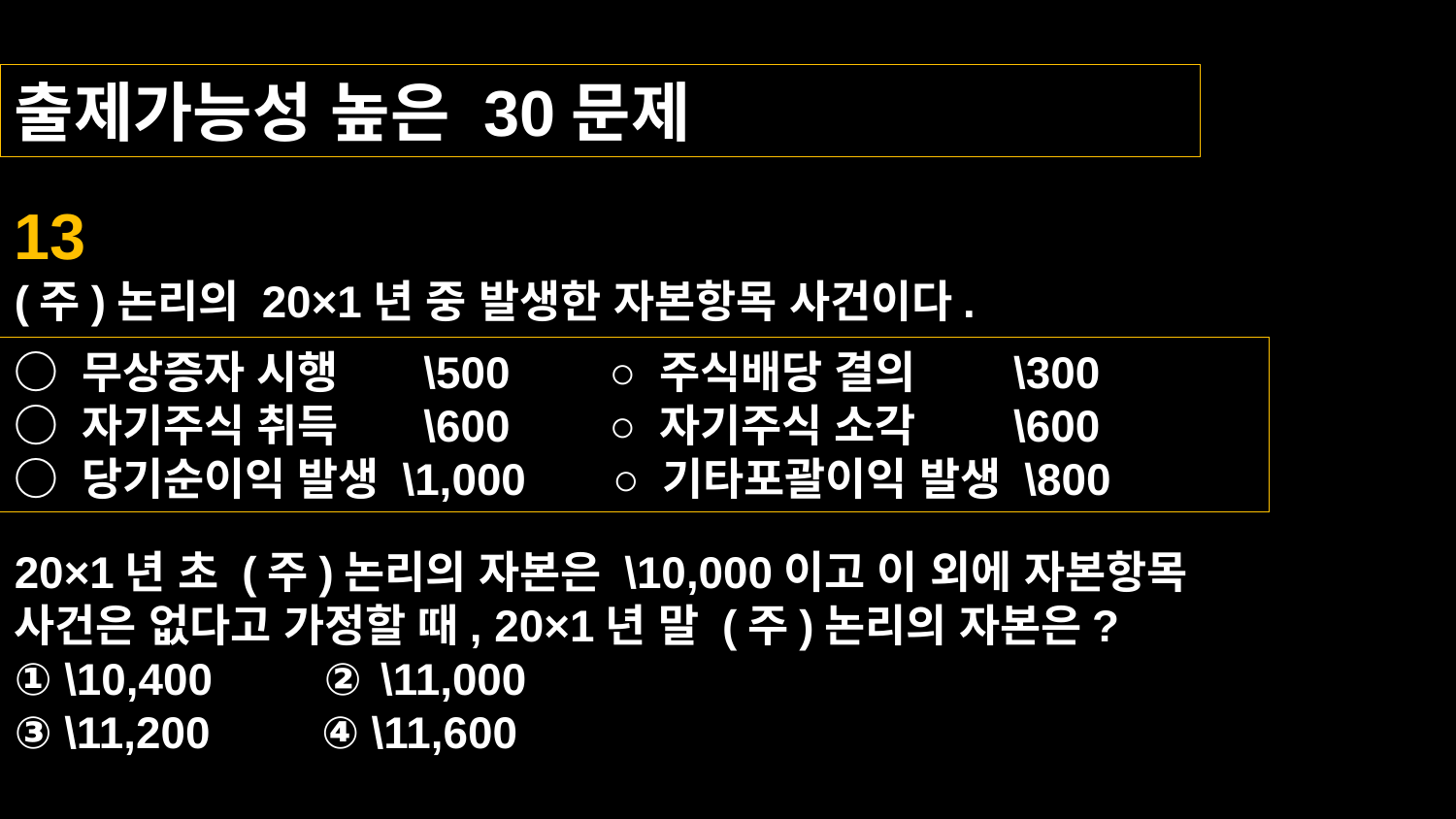

출제가능성 높은 30문제
13
(주)논리의 20×1년 중 발생한 자본항목 사건이다.
○ 무상증자 시행      \500        ○ 주식배당 결의       \300
○ 자기주식 취득      \600        ○ 자기주식 소각       \600
○ 당기순이익 발생 \1,000       ○ 기타포괄이익 발생 \800

20×1년 초 (주)논리의 자본은 \10,000이고 이 외에 자본항목 사건은 없다고 가정할 때, 20×1년 말 (주)논리의 자본은?
① \10,400         ② \11,000
③ \11,200         ④ \11,600